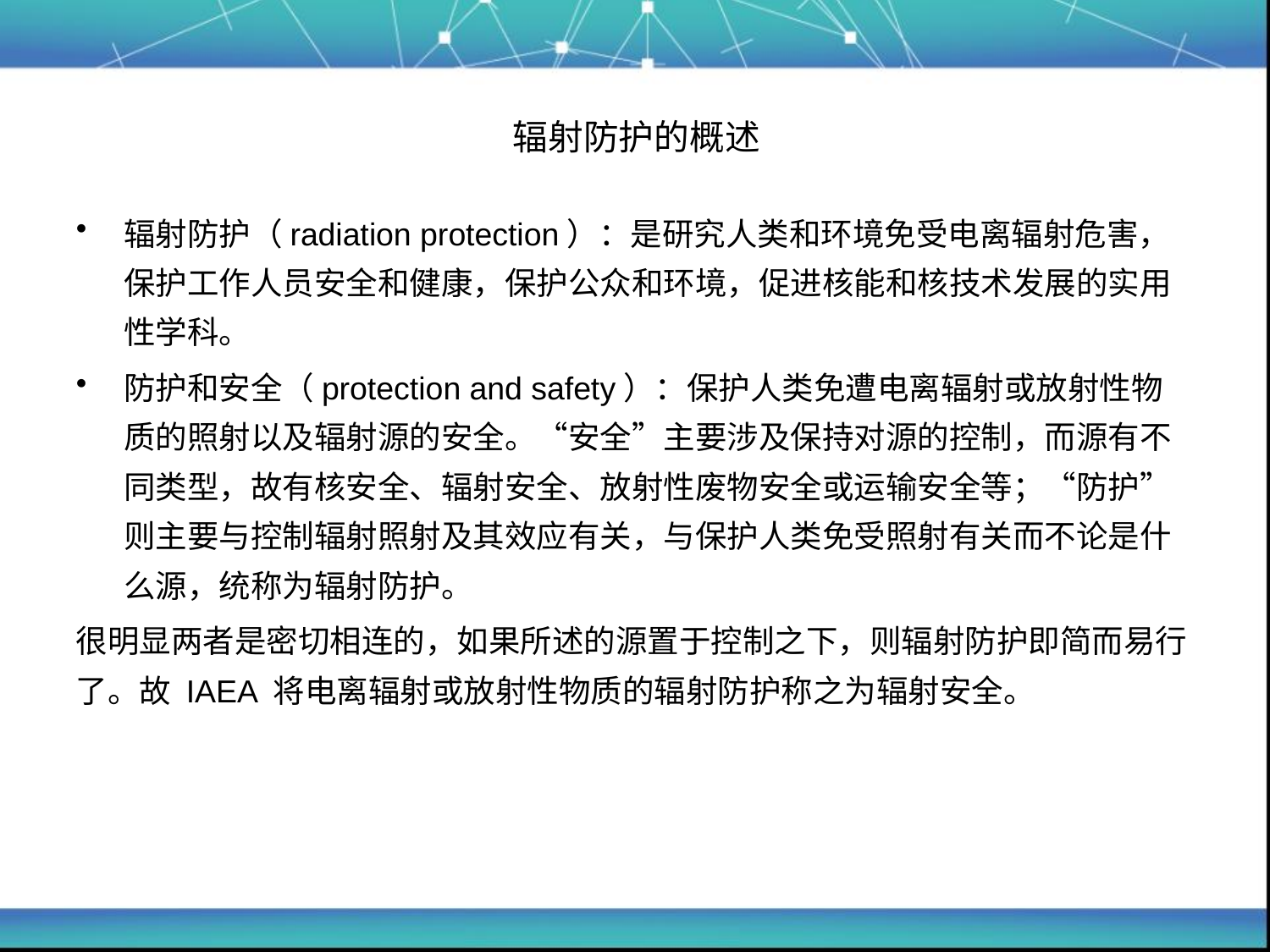

# 辐射防护的概述
辐射防护（radiation protection）：是研究人类和环境免受电离辐射危害，保护工作人员安全和健康，保护公众和环境，促进核能和核技术发展的实用性学科。
防护和安全（protection and safety）：保护人类免遭电离辐射或放射性物质的照射以及辐射源的安全。“安全”主要涉及保持对源的控制，而源有不同类型，故有核安全、辐射安全、放射性废物安全或运输安全等；“防护”则主要与控制辐射照射及其效应有关，与保护人类免受照射有关而不论是什么源，统称为辐射防护。
很明显两者是密切相连的，如果所述的源置于控制之下，则辐射防护即简而易行了。故 IAEA 将电离辐射或放射性物质的辐射防护称之为辐射安全。